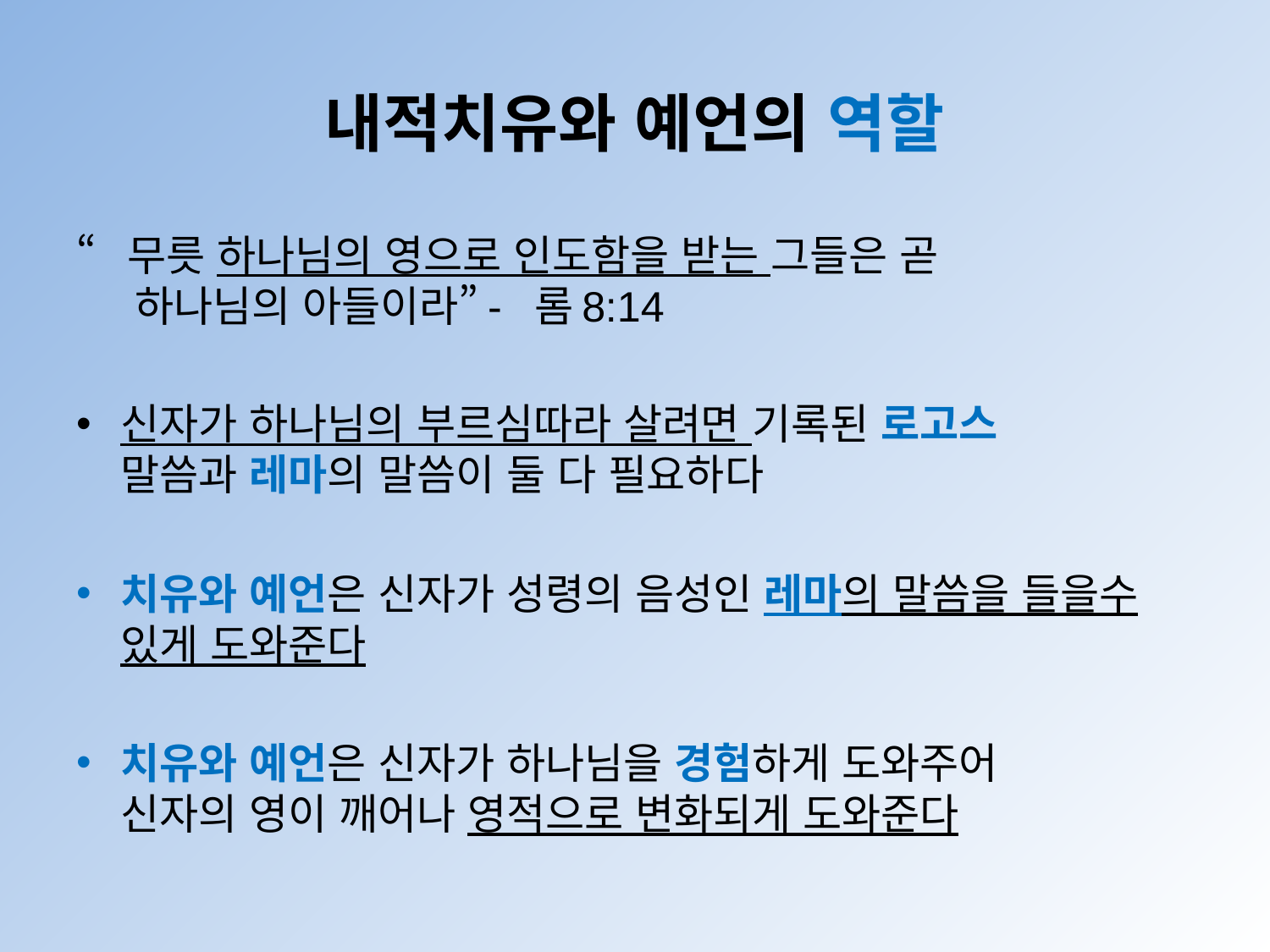

# 내적치유와 예언의 역할
“무릇 하나님의 영으로 인도함을 받는 그들은 곧
     하나님의 아들이라”-  롬8:14

신자가 하나님의 부르심따라 살려면 기록된 로고스
말씀과 레마의 말씀이 둘 다 필요하다

치유와 예언은 신자가 성령의 음성인 레마의 말씀을 들을수 있게 도와준다

치유와 예언은 신자가 하나님을 경험하게 도와주어
신자의 영이 깨어나 영적으로 변화되게 도와준다